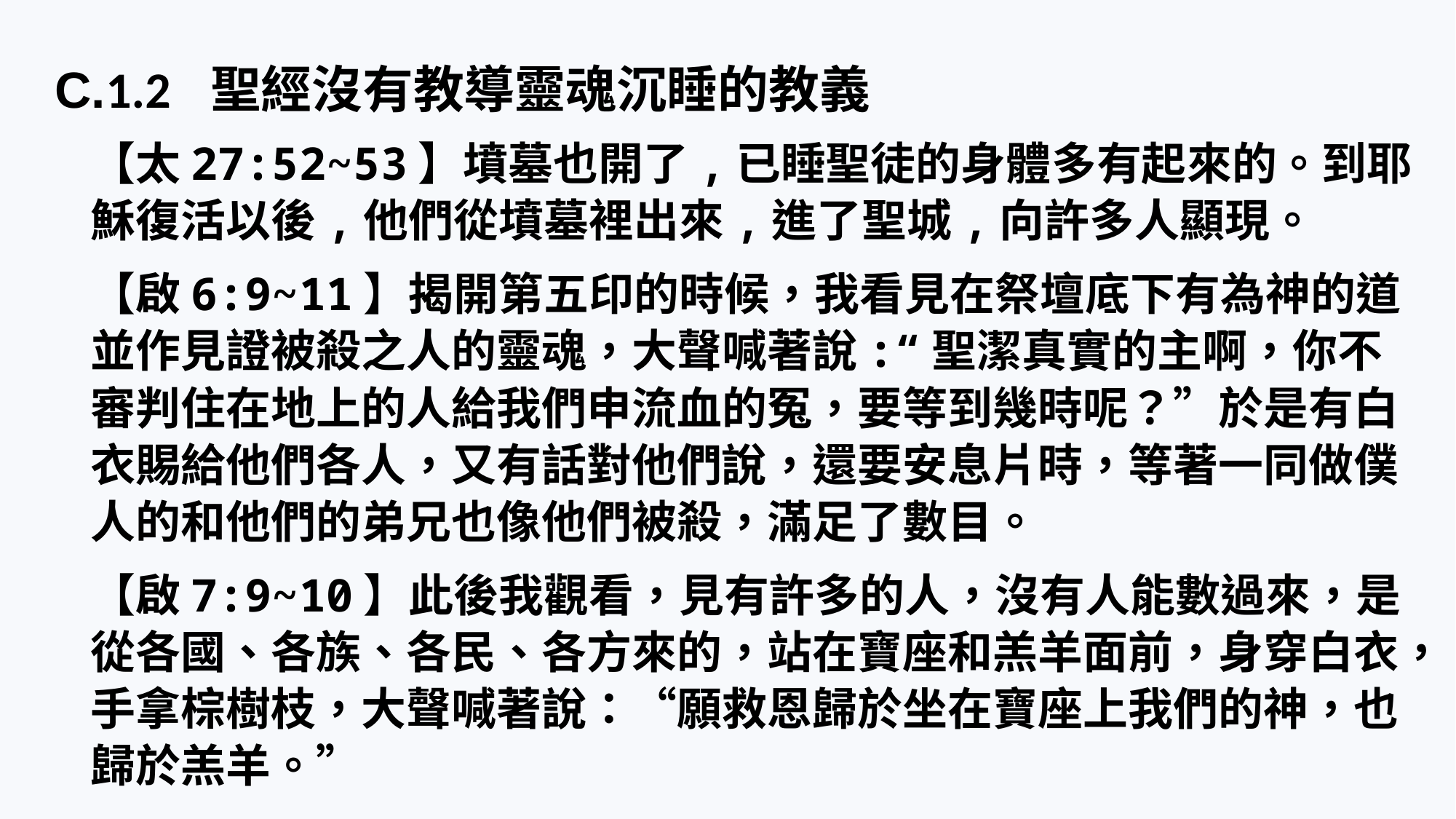

C.1.2  聖經沒有教導靈魂沉睡的教義
【太27:52~53】墳墓也開了,已睡聖徒的身體多有起來的。到耶穌復活以後,他們從墳墓裡出來,進了聖城,向許多人顯現。
【啟6:9~11】揭開第五印的時候，我看見在祭壇底下有為神的道並作見證被殺之人的靈魂，大聲喊著說:“聖潔真實的主啊，你不審判住在地上的人給我們申流血的冤，要等到幾時呢？”於是有白衣賜給他們各人，又有話對他們說，還要安息片時，等著一同做僕人的和他們的弟兄也像他們被殺，滿足了數目。
【啟7:9~10】此後我觀看，見有許多的人，沒有人能數過來，是從各國、各族、各民、各方來的，站在寶座和羔羊面前，身穿白衣，手拿棕樹枝，大聲喊著說：“願救恩歸於坐在寶座上我們的神，也歸於羔羊。”